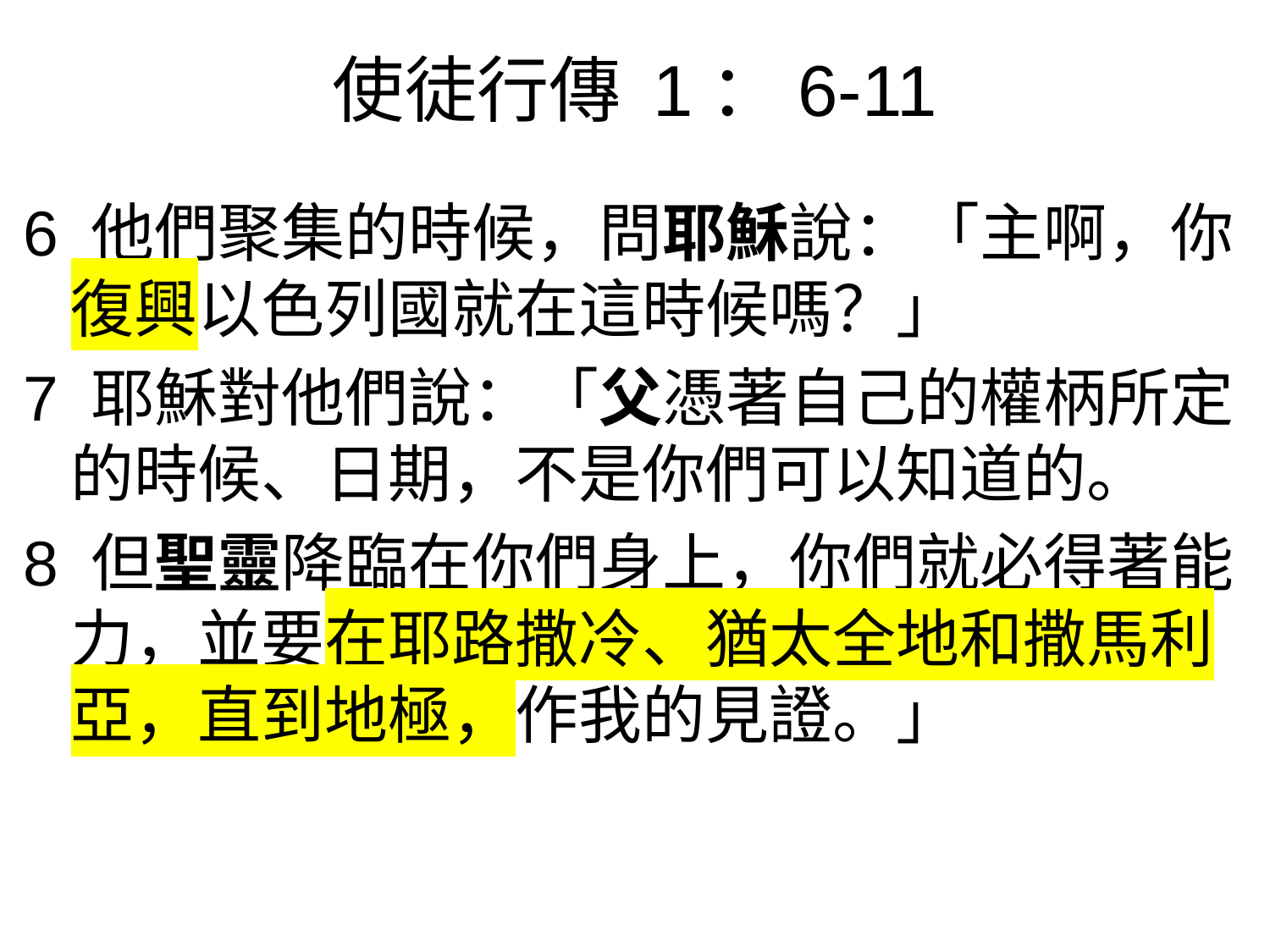

# 使徒行傳 1：6-11
6 他們聚集的時候，問耶穌說：「主啊，你復興以色列國就在這時候嗎？」
7 耶穌對他們說：「父憑著自己的權柄所定的時候、日期，不是你們可以知道的。
8 但聖靈降臨在你們身上，你們就必得著能力，並要在耶路撒冷、猶太全地和撒馬利亞，直到地極，作我的見證。」